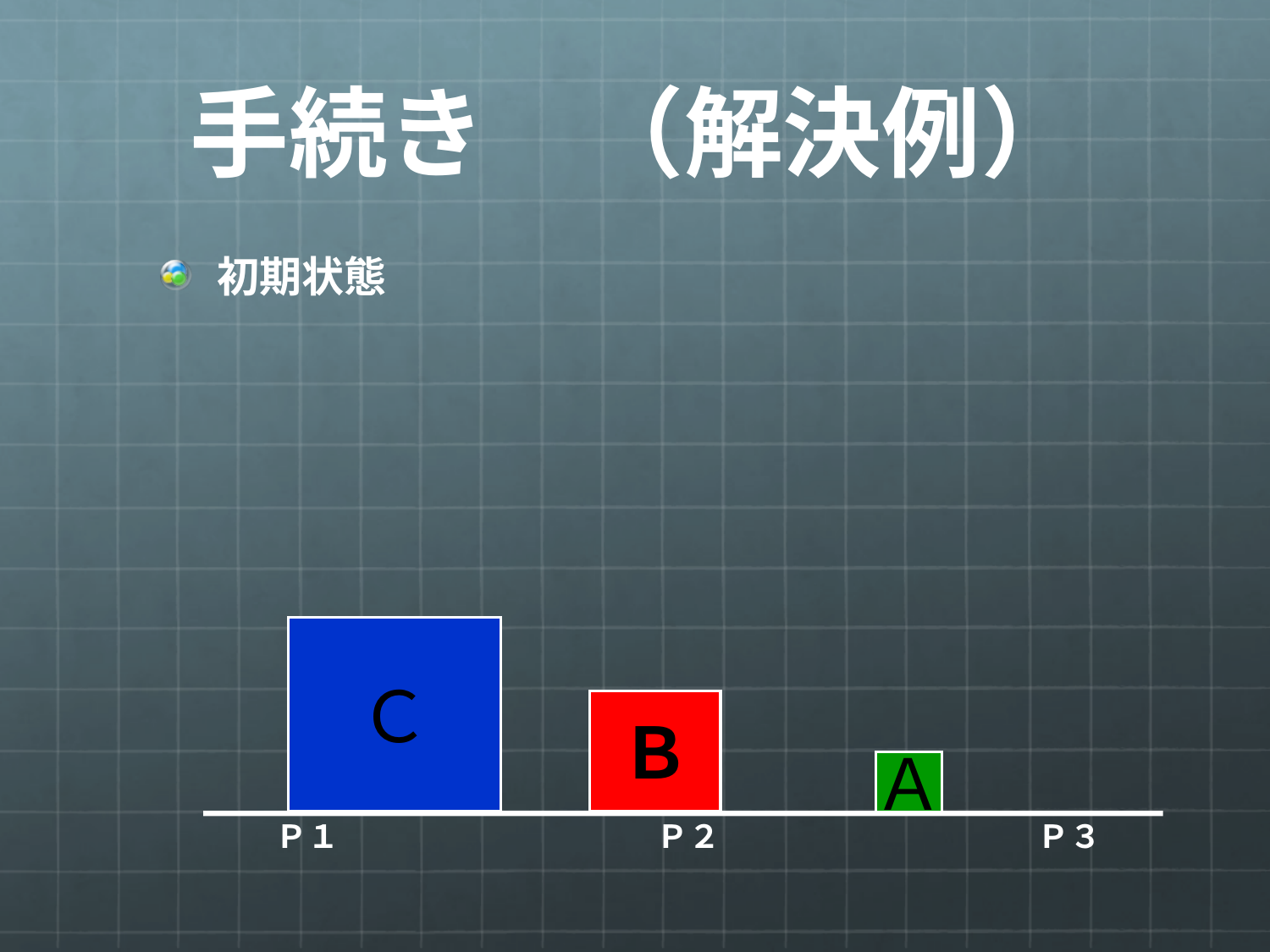

# 手続き　（解決例）
初期状態
Ｃ
Ｂ
Ａ
Ｐ１　　　　　　　　　　Ｐ２　　　　　　　　　　Ｐ３